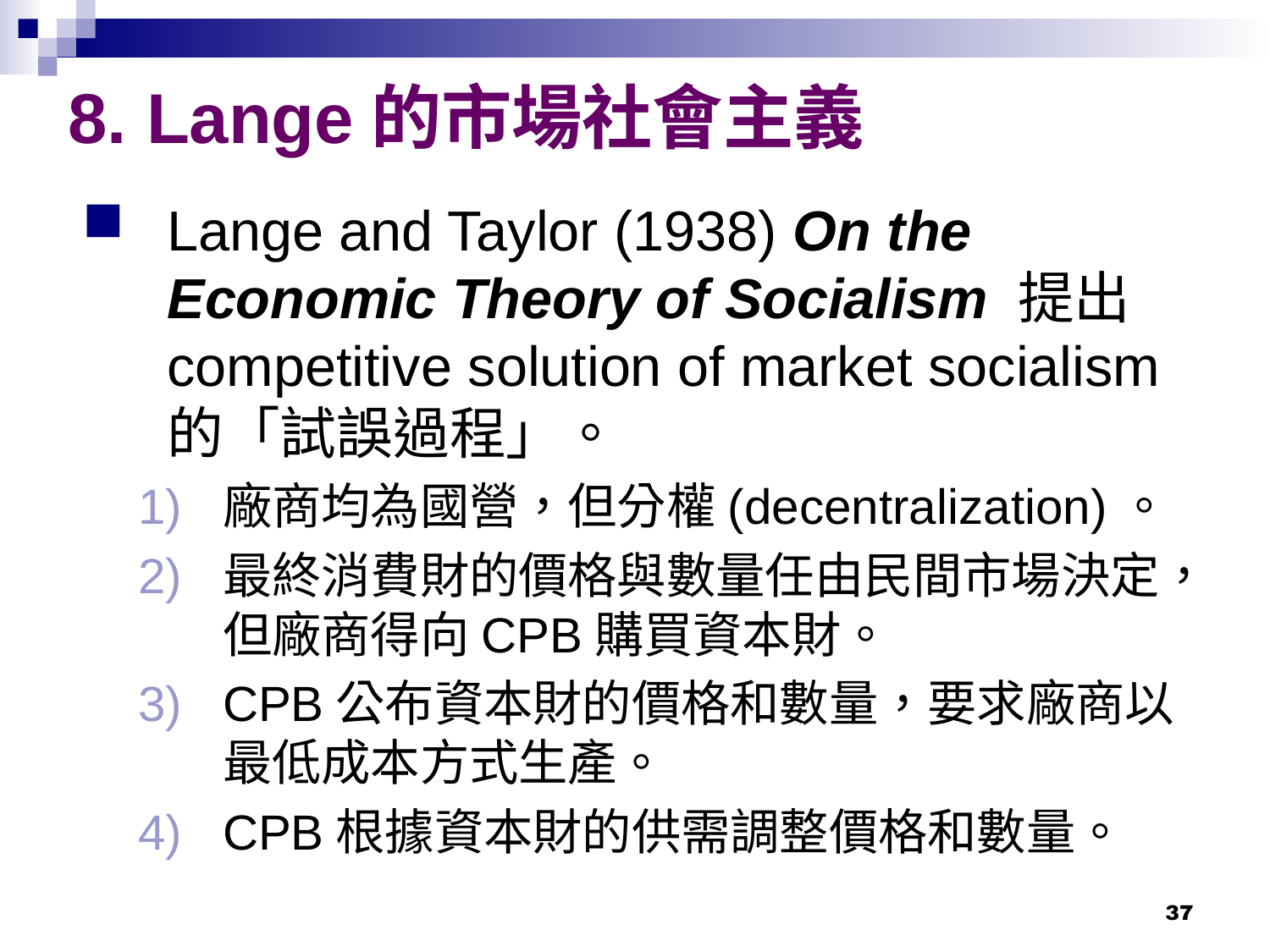

# 8. Lange的市場社會主義
Lange and Taylor (1938) On the Economic Theory of Socialism 提出 competitive solution of market socialism的「試誤過程」。
廠商均為國營，但分權(decentralization)。
最終消費財的價格與數量任由民間市場決定，但廠商得向CPB購買資本財。
CPB公布資本財的價格和數量，要求廠商以最低成本方式生產。
CPB根據資本財的供需調整價格和數量。
37